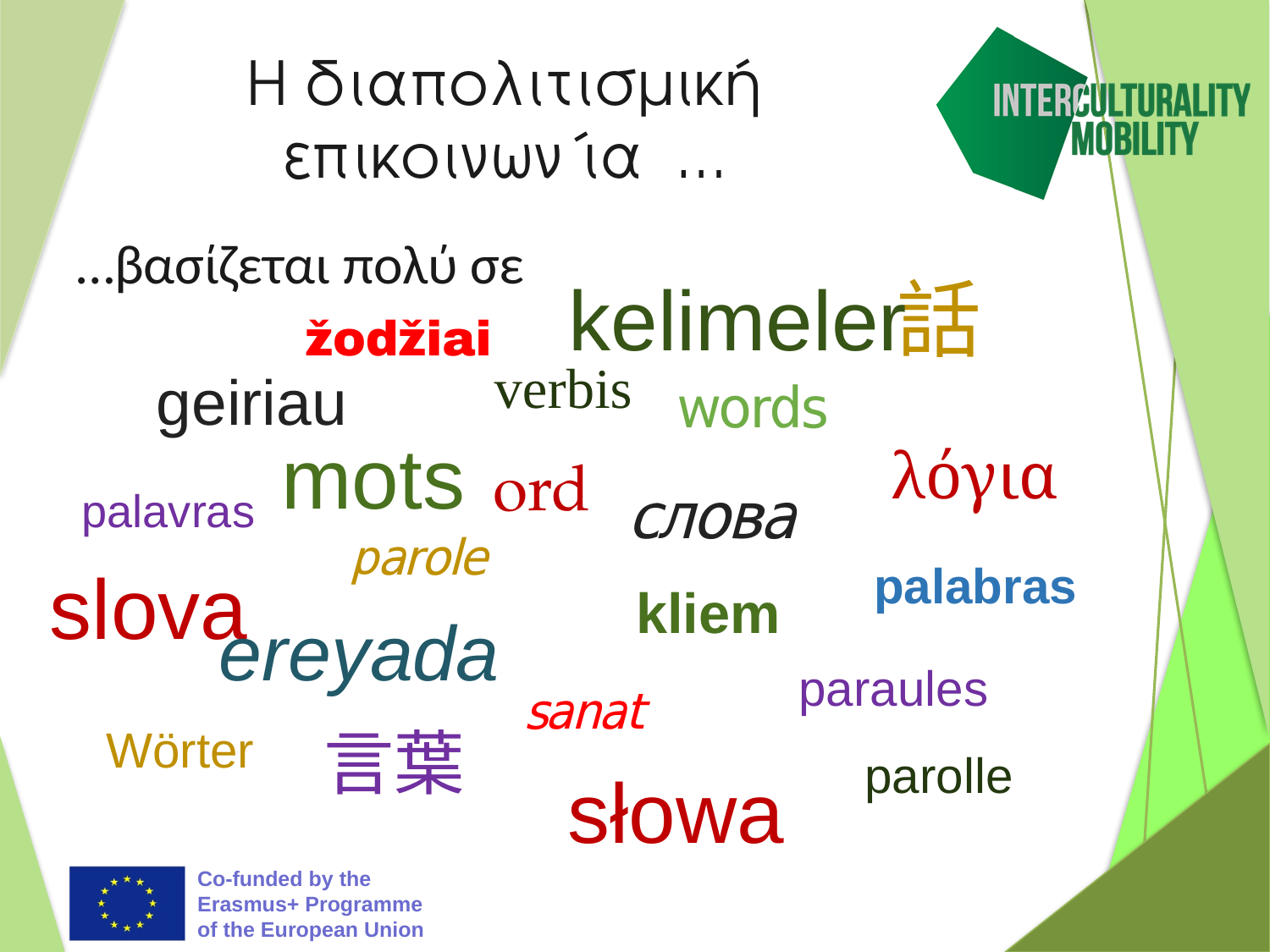

# H διαπολιτισμική επικοινων ία  …
…βασίζεται πολύ σε
話
kelimeler
žodžiai
verbis
geiriau
words
mots
λόγια
ord
слова
palavras
parole
slova
palabras
kliem
ereyada
paraules
sanat
言葉
Wörter
parolle
słowa